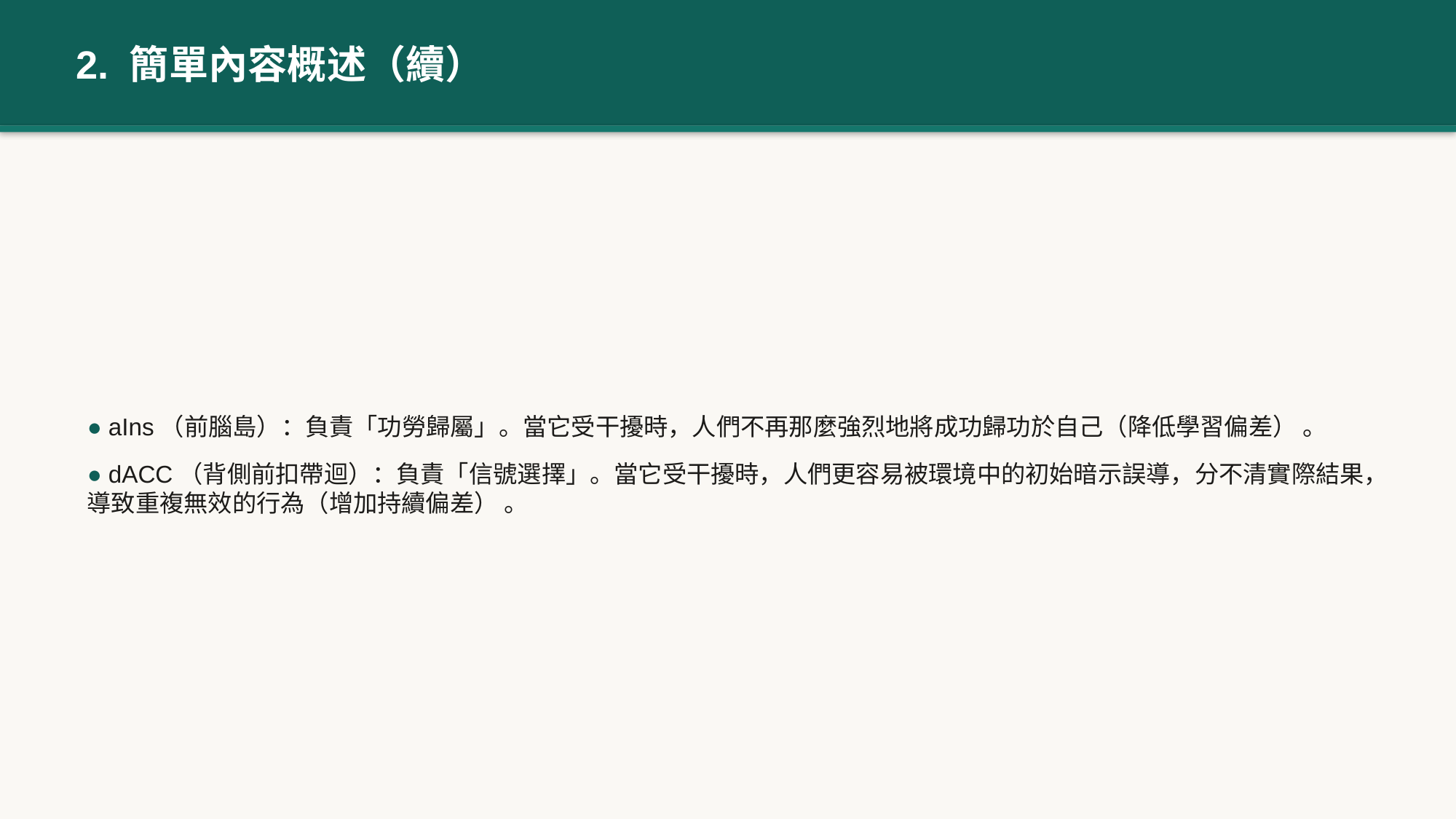

2. 簡單內容概述（續）

● aIns（前腦島）：負責「功勞歸屬」。當它受干擾時，人們不再那麼強烈地將成功歸功於自己（降低學習偏差） 。
● dACC（背側前扣帶迴）：負責「信號選擇」。當它受干擾時，人們更容易被環境中的初始暗示誤導，分不清實際結果，導致重複無效的行為（增加持續偏差） 。